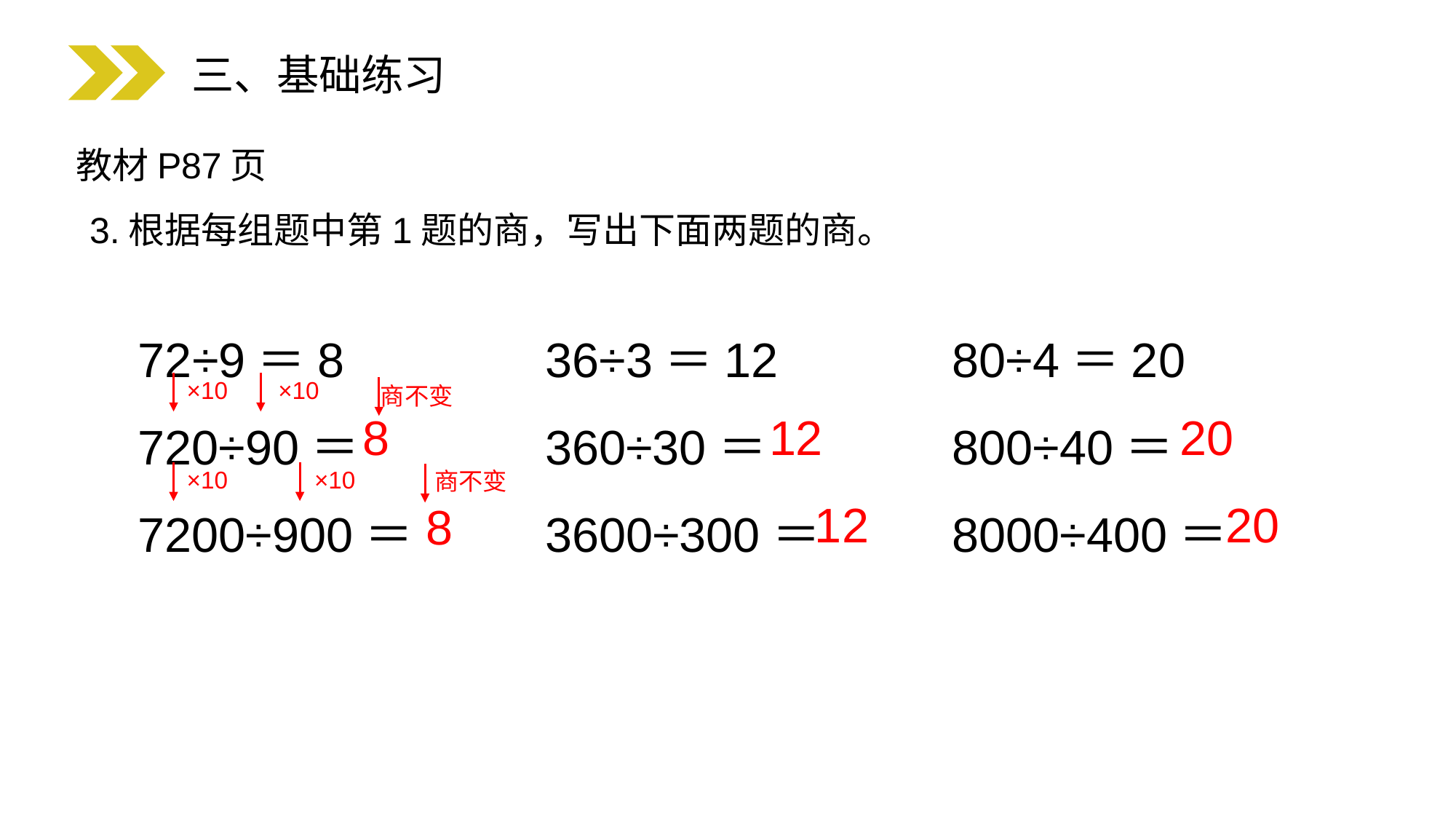

三、基础练习
教材P87页
3.根据每组题中第1题的商，写出下面两题的商。
72÷9＝8
720÷90＝
7200÷900＝
36÷3＝12
360÷30＝
3600÷300＝
80÷4＝20
800÷40＝
8000÷400＝
×10
×10
商不变
8
12
20
×10
×10
商不变
12
20
8